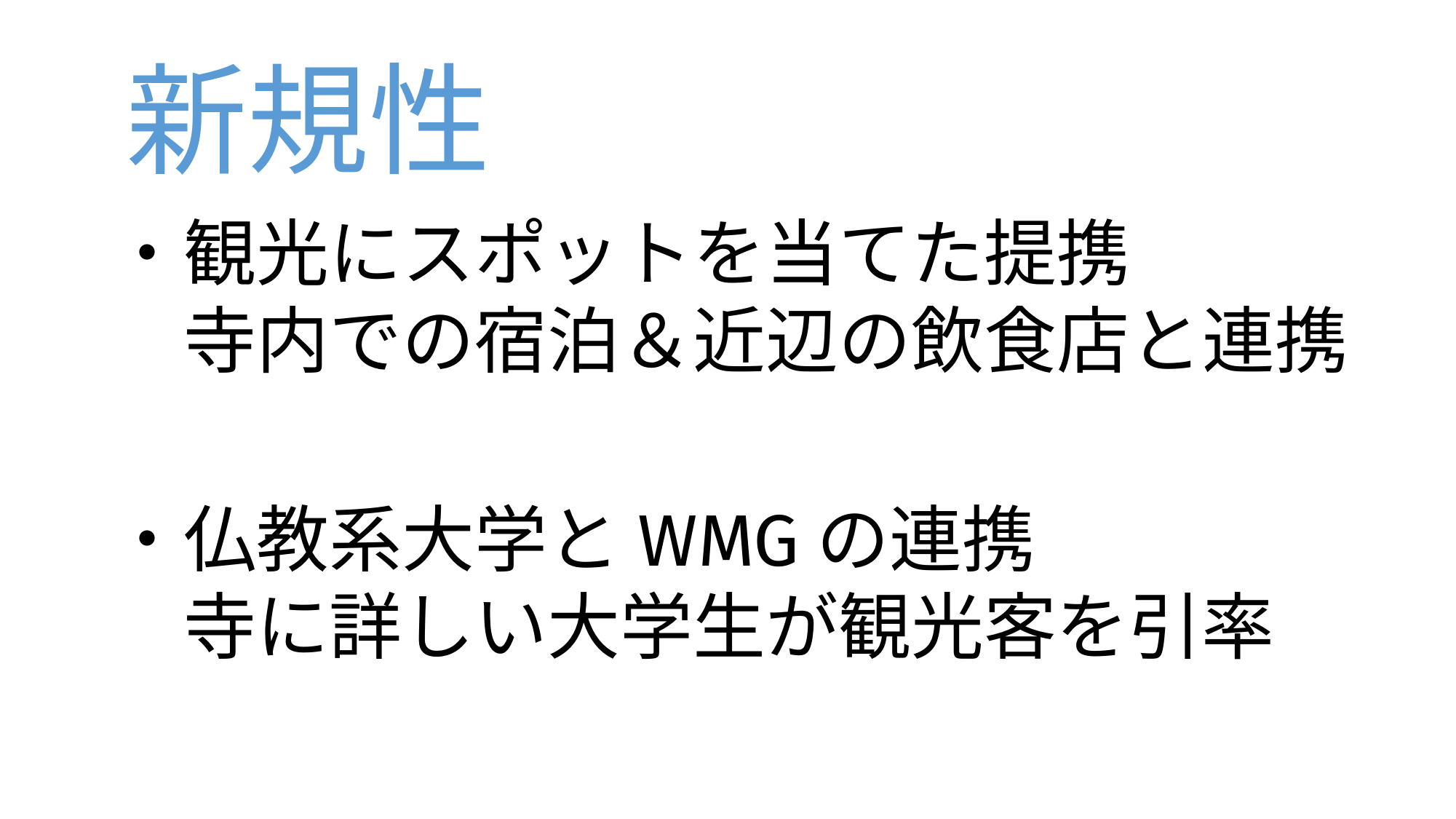

新規性
・観光にスポットを当てた提携
　寺内での宿泊＆近辺の飲食店と連携
・仏教系大学とWMGの連携
　寺に詳しい大学生が観光客を引率